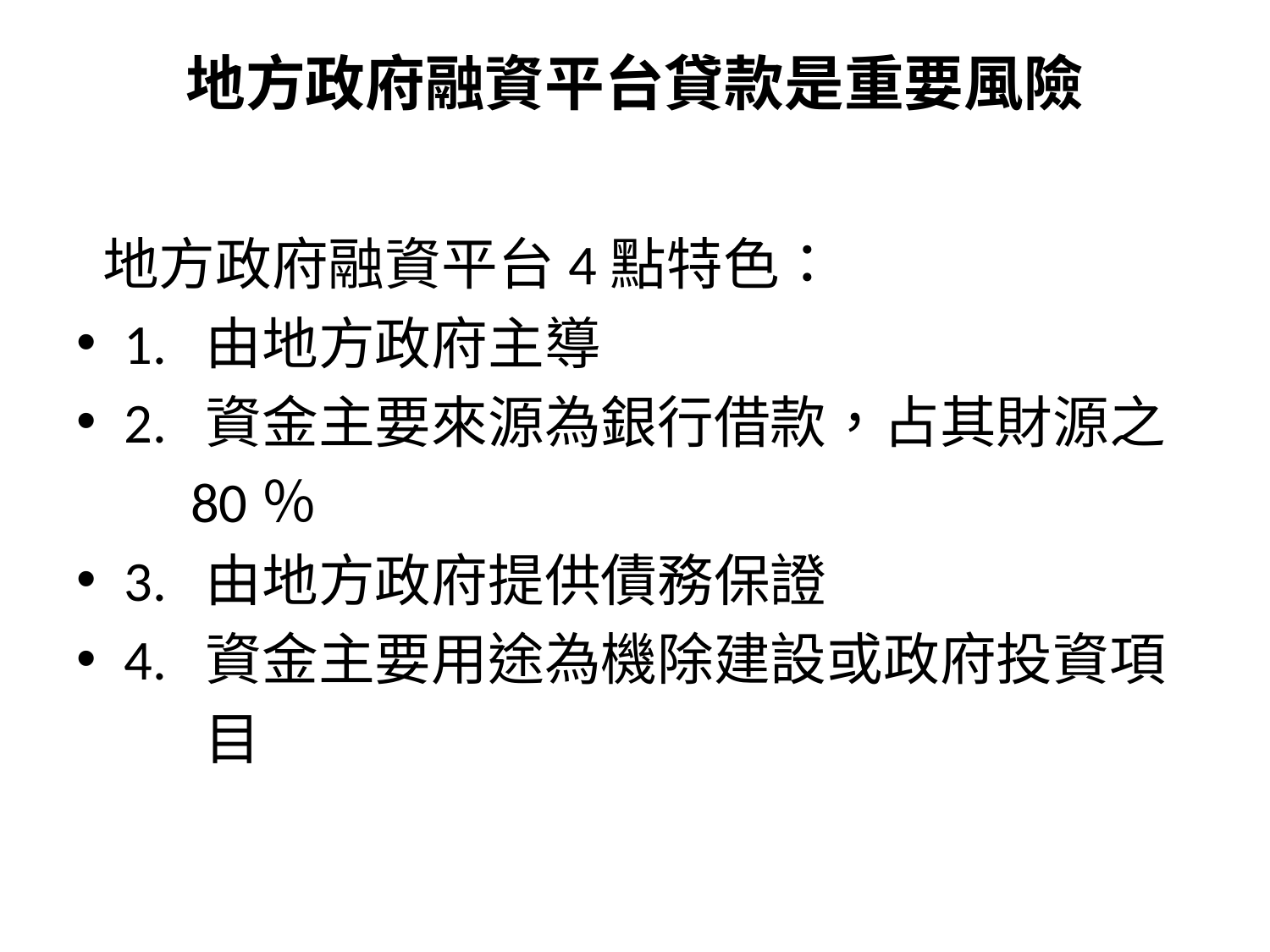

# 地方政府融資平台貸款是重要風險
 地方政府融資平台4點特色：
1.  由地方政府主導
2.  資金主要來源為銀行借款，占其財源之
         80％
3.  由地方政府提供債務保證
4.  資金主要用途為機除建設或政府投資項
         目